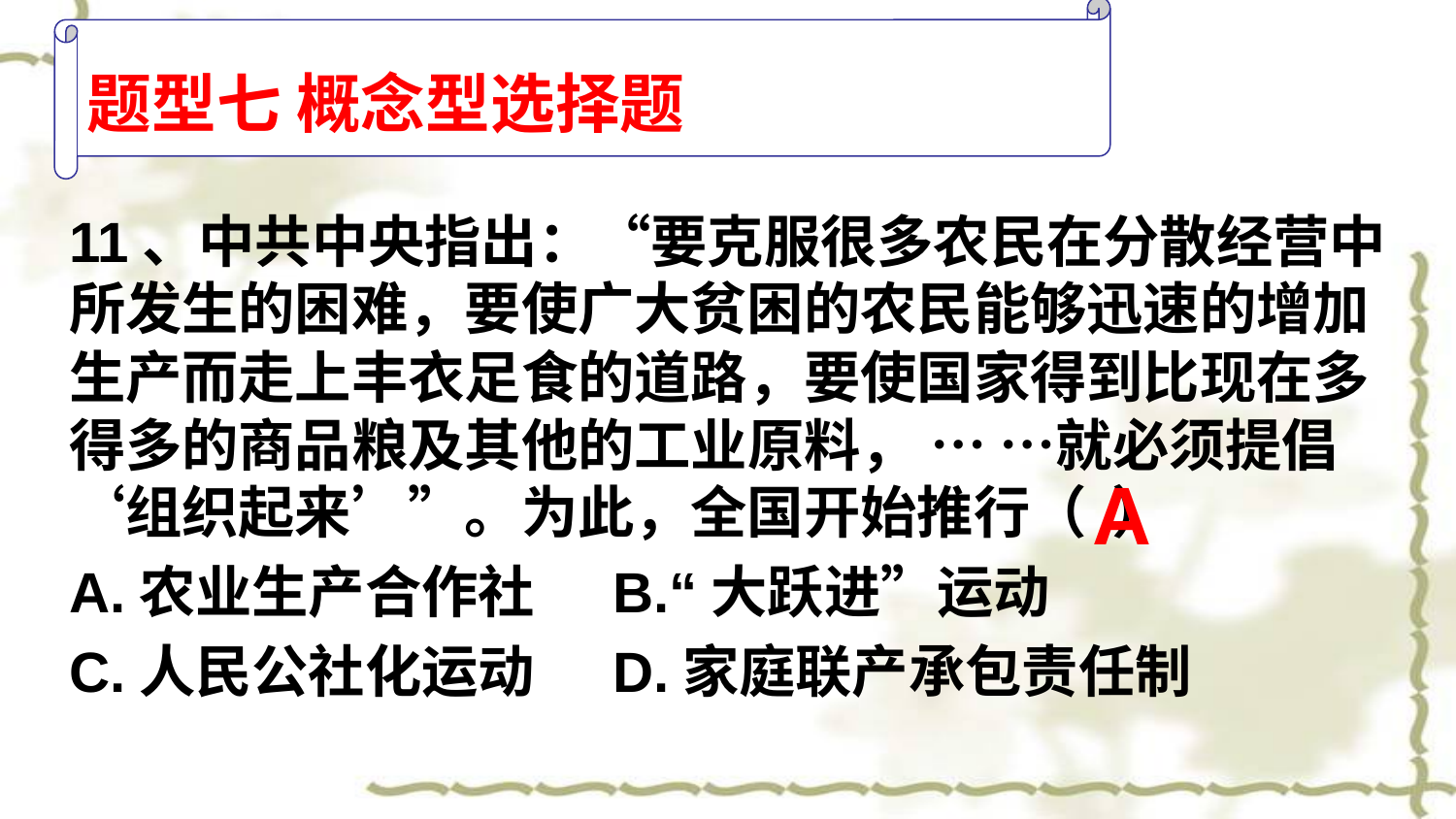

题型七 概念型选择题
11、中共中央指出：“要克服很多农民在分散经营中所发生的困难，要使广大贫困的农民能够迅速的增加生产而走上丰衣足食的道路，要使国家得到比现在多得多的商品粮及其他的工业原料， … …就必须提倡‘组织起来’”。为此，全国开始推行（  ）
A.农业生产合作社     B.“大跃进”运动
C.人民公社化运动     D.家庭联产承包责任制
 A